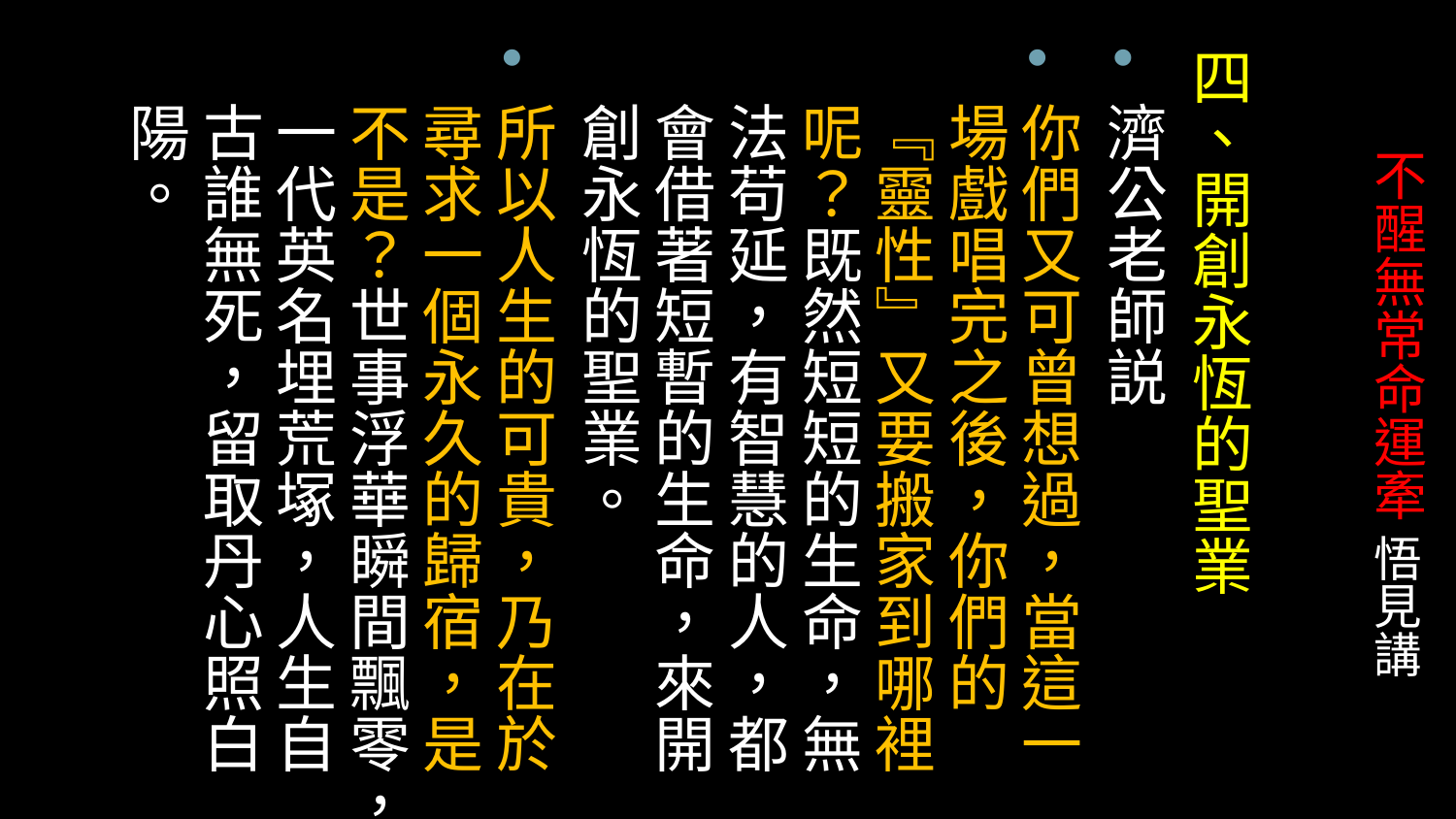

四、開創永恆的聖業
濟公老師説
你們又可曾想過，當這一場戲唱完之後，你們的『靈性』又要搬家到哪裡呢？既然短短的生命，無法苟延，有智慧的人，都會借著短暫的生命，來開創永恆的聖業。
所以人生的可貴，乃在於尋求一個永久的歸宿，是不是？世事浮華瞬間飄零，一代英名埋荒塚，人生自古誰無死，留取丹心照白陽。

# 不醒無常命運牽 悟見講